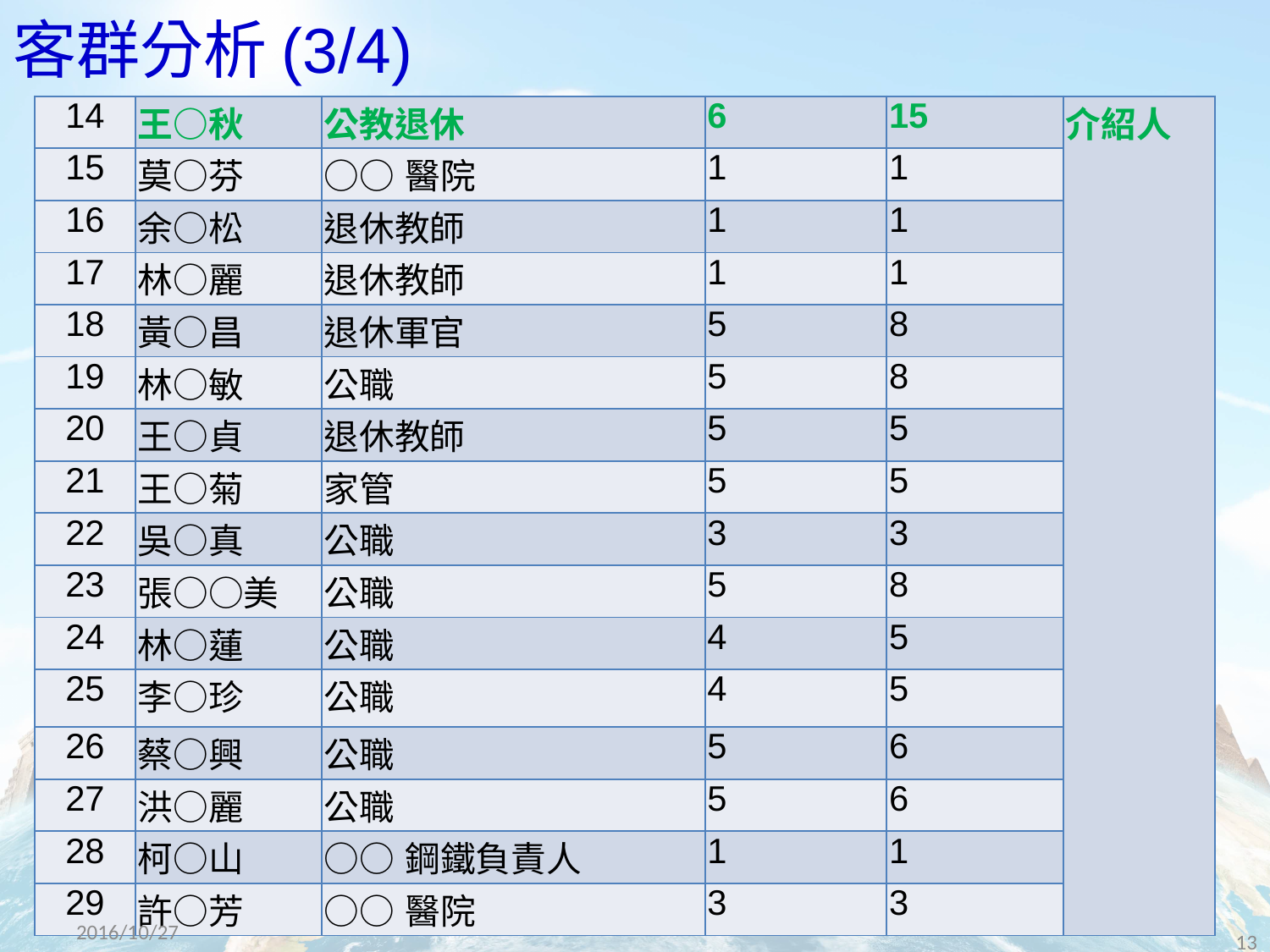

# 客群分析(3/4)
| 14 | 王○秋 | 公教退休 | 6 | 15 | 介紹人 |
| --- | --- | --- | --- | --- | --- |
| 15 | 莫○芬 | ○○醫院 | 1 | 1 |  |
| 16 | 余○松 | 退休教師 | 1 | 1 |  |
| 17 | 林○麗 | 退休教師 | 1 | 1 |  |
| 18 | 黃○昌 | 退休軍官 | 5 | 8 |  |
| 19 | 林○敏 | 公職 | 5 | 8 |  |
| 20 | 王○貞 | 退休教師 | 5 | 5 |  |
| 21 | 王○菊 | 家管 | 5 | 5 |  |
| 22 | 吳○真 | 公職 | 3 | 3 |  |
| 23 | 張○○美 | 公職 | 5 | 8 |  |
| 24 | 林○蓮 | 公職 | 4 | 5 |  |
| 25 | 李○珍 | 公職 | 4 | 5 |  |
| 26 | 蔡○興 | 公職 | 5 | 6 |  |
| 27 | 洪○麗 | 公職 | 5 | 6 |  |
| 28 | 柯○山 | ○○鋼鐵負責人 | 1 | 1 |  |
| 29 | 許○芳 | ○○醫院 | 3 | 3 |  |
2016/10/27
13